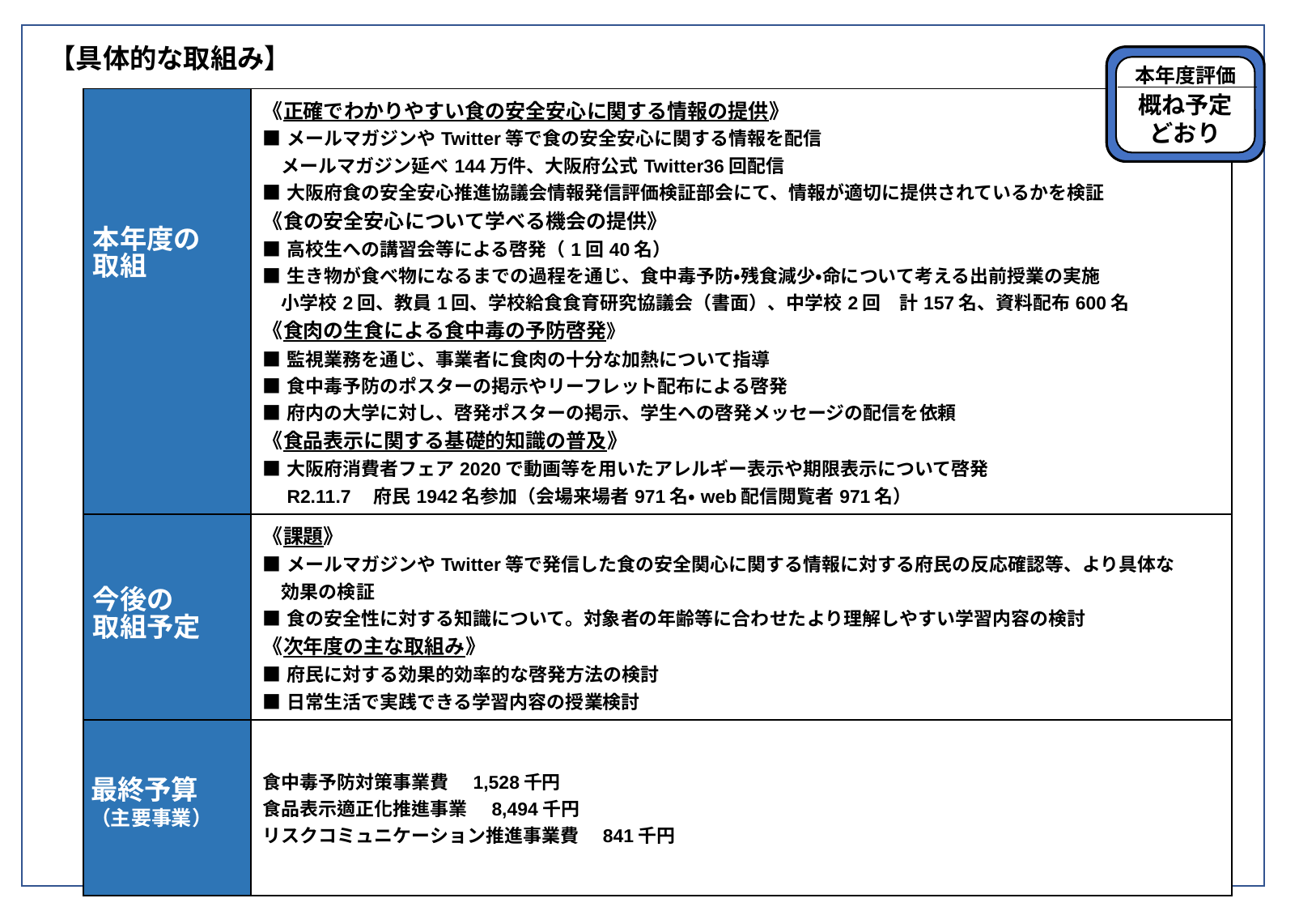

【具体的な取組み】

本年度評価

概ね予定
どおり
| 本年度の 取組 | 《正確でわかりやすい食の安全安心に関する情報の提供》 ■メールマガジンやTwitter等で食の安全安心に関する情報を配信 　メールマガジン延べ144万件、大阪府公式Twitter36回配信 ■大阪府食の安全安心推進協議会情報発信評価検証部会にて、情報が適切に提供されているかを検証 《食の安全安心について学べる機会の提供》 ■高校生への講習会等による啓発（1回40名）　 ■生き物が食べ物になるまでの過程を通じ、食中毒予防・残食減少・命について考える出前授業の実施 　小学校2回、教員1回、学校給食食育研究協議会（書面）、中学校2回　計157名、資料配布600名 《食肉の生食による食中毒の予防啓発》 ■監視業務を通じ、事業者に食肉の十分な加熱について指導 ■食中毒予防のポスターの掲示やリーフレット配布による啓発 ■府内の大学に対し、啓発ポスターの掲示、学生への啓発メッセージの配信を依頼 《食品表示に関する基礎的知識の普及》 ■大阪府消費者フェア2020で動画等を用いたアレルギー表示や期限表示について啓発 　R2.11.7　府民1942名参加（会場来場者971名・web配信閲覧者971名） |
| --- | --- |
| 今後の 取組予定 | 《課題》 ■メールマガジンやTwitter等で発信した食の安全関心に関する情報に対する府民の反応確認等、より具体な　 　効果の検証 ■食の安全性に対する知識について。対象者の年齢等に合わせたより理解しやすい学習内容の検討 《次年度の主な取組み》 ■府民に対する効果的効率的な啓発方法の検討 ■日常生活で実践できる学習内容の授業検討 |
| 最終予算 （主要事業） | 食中毒予防対策事業費　1,528千円 食品表示適正化推進事業　8,494千円 リスクコミュニケーション推進事業費　841千円 |